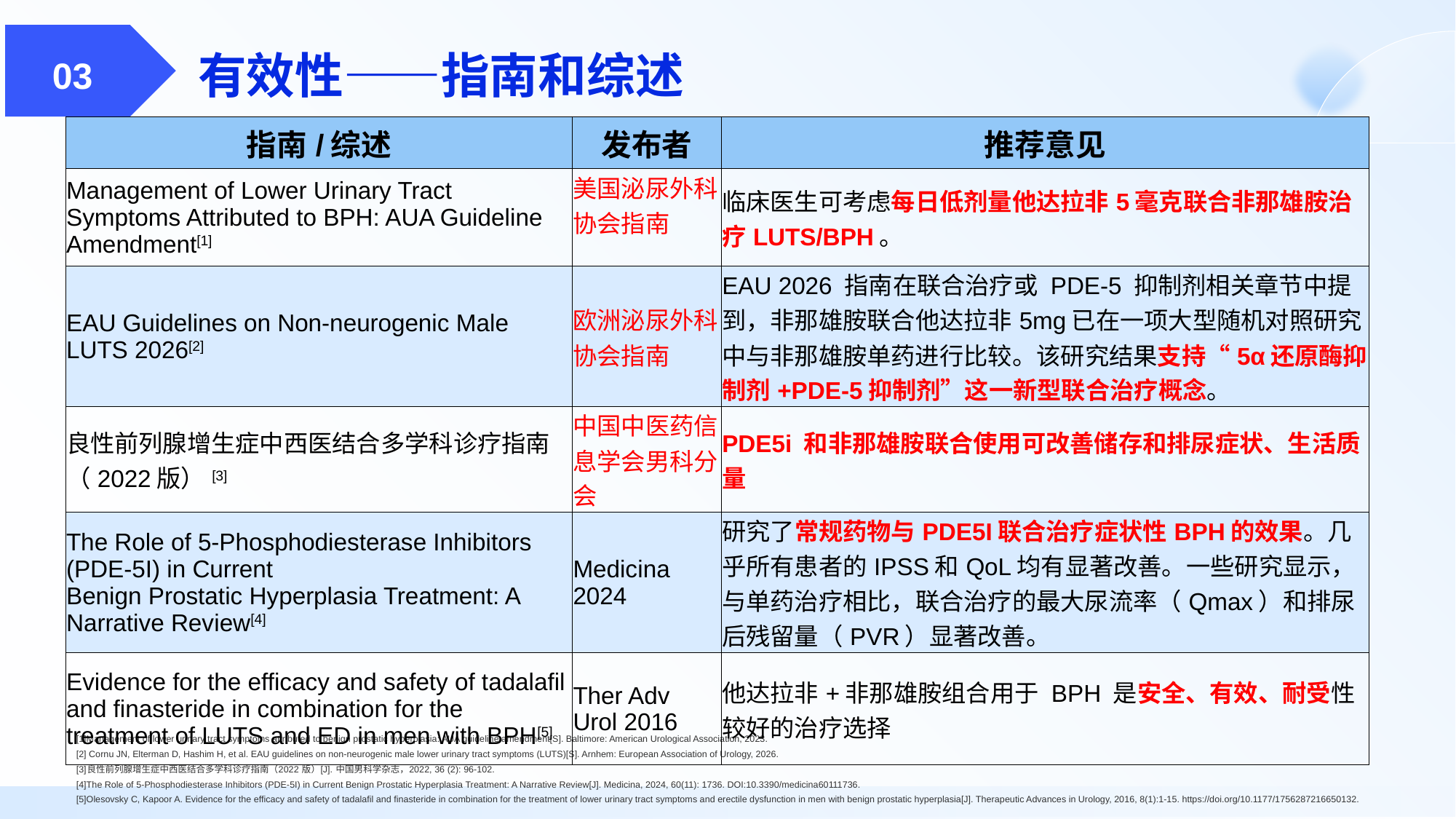

有效性——指南和综述

  03
| 指南/综述 | 发布者 | 推荐意见 |
| --- | --- | --- |
| Management of Lower Urinary Tract Symptoms Attributed to BPH: AUA Guideline Amendment[1] | 美国泌尿外科协会指南 | 临床医生可考虑每日低剂量他达拉非5毫克联合非那雄胺治疗LUTS/BPH。 |
| EAU Guidelines on Non-neurogenic Male LUTS 2026[2] | 欧洲泌尿外科协会指南 | EAU 2026 指南在联合治疗或 PDE-5 抑制剂相关章节中提到，非那雄胺联合他达拉非5mg已在一项大型随机对照研究中与非那雄胺单药进行比较。该研究结果支持“5α还原酶抑制剂+PDE-5抑制剂”这一新型联合治疗概念。 |
| 良性前列腺增生症中西医结合多学科诊疗指南（2022版）[3] | 中国中医药信息学会男科分会 | PDE5i 和非那雄胺联合使用可改善储存和排尿症状、生活质量 |
| The Role of 5-Phosphodiesterase Inhibitors (PDE-5I) in Current Benign Prostatic Hyperplasia Treatment: A Narrative Review[4] | Medicina 2024 | 研究了常规药物与PDE­5I联合治疗症状性BPH的效果。几乎所有患者的IPSS和QoL均有显著改善。一些研究显示，与单药治疗相比，联合治疗的最大尿流率（Qmax）和排尿后残留量（PVR）显著改善。 |
| Evidence for the efficacy and safety of tadalafil and finasteride in combination for the treatment of LUTS and ED in men with BPH[5] | Ther Adv Urol 2016 | 他达拉非+非那雄胺组合用于 BPH 是安全、有效、耐受性较好的治疗选择 |

[1]Management of lower urinary tract symptoms attributed to benign prostatic hyperplasia: AUA guideline amendment[S]. Baltimore: American Urological Association, 2023.
[2] Cornu JN, Elterman D, Hashim H, et al. EAU guidelines on non-neurogenic male lower urinary tract symptoms (LUTS)[S]. Arnhem: European Association of Urology, 2026.
[3]良性前列腺增生症中西医结合多学科诊疗指南（2022 版）[J]. 中国男科学杂志，2022, 36 (2): 96-102.
[4]The Role of 5-Phosphodiesterase Inhibitors (PDE-5I) in Current Benign Prostatic Hyperplasia Treatment: A Narrative Review[J]. Medicina, 2024, 60(11): 1736. DOI:10.3390/medicina60111736.
[5]Olesovsky C, Kapoor A. Evidence for the efficacy and safety of tadalafil and finasteride in combination for the treatment of lower urinary tract symptoms and erectile dysfunction in men with benign prostatic hyperplasia[J]. Therapeutic Advances in Urology, 2016, 8(1):1-15. https://doi.org/10.1177/1756287216650132.